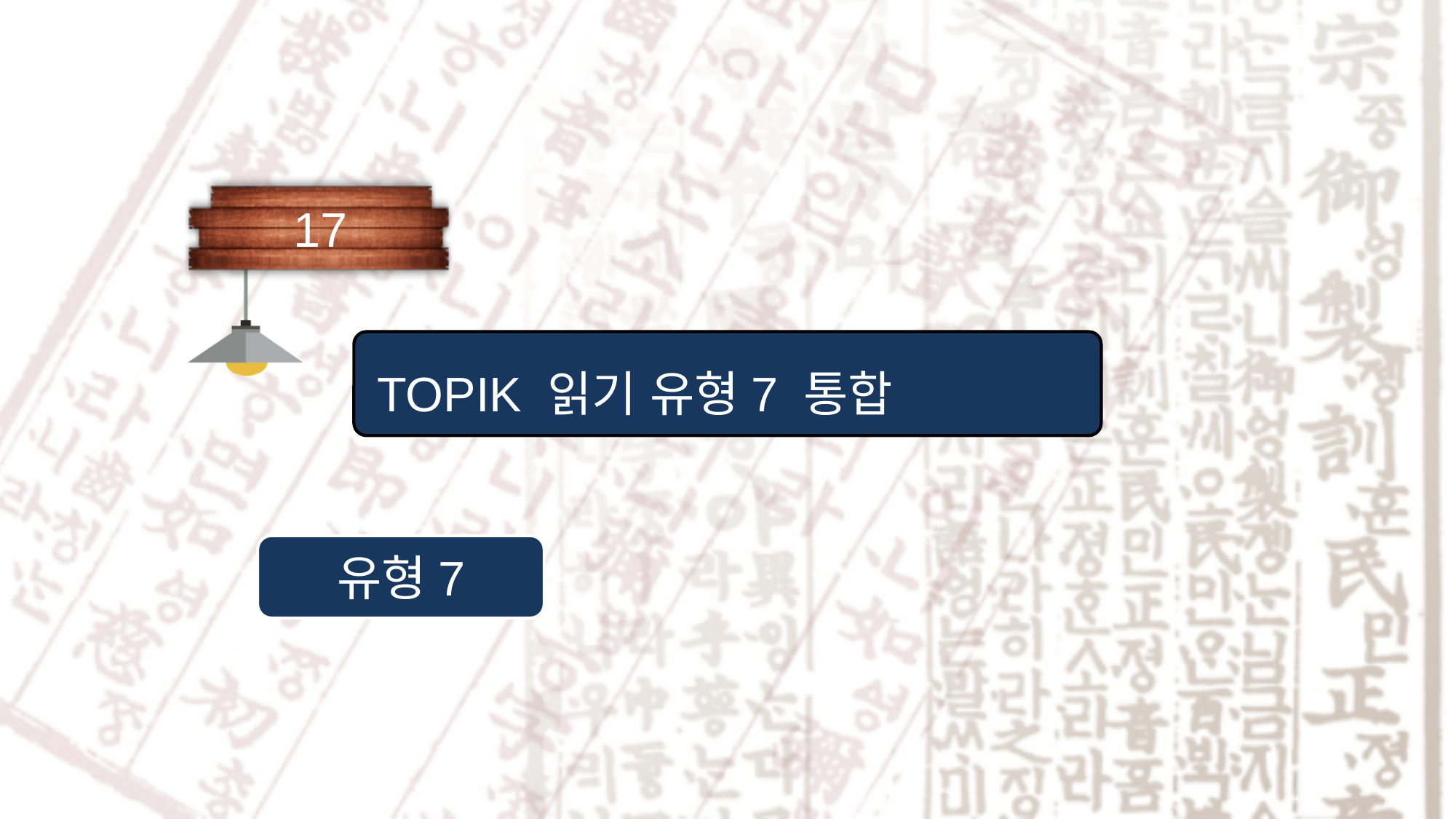

17
# TOPIK 읽기 유형7 통합
유형7